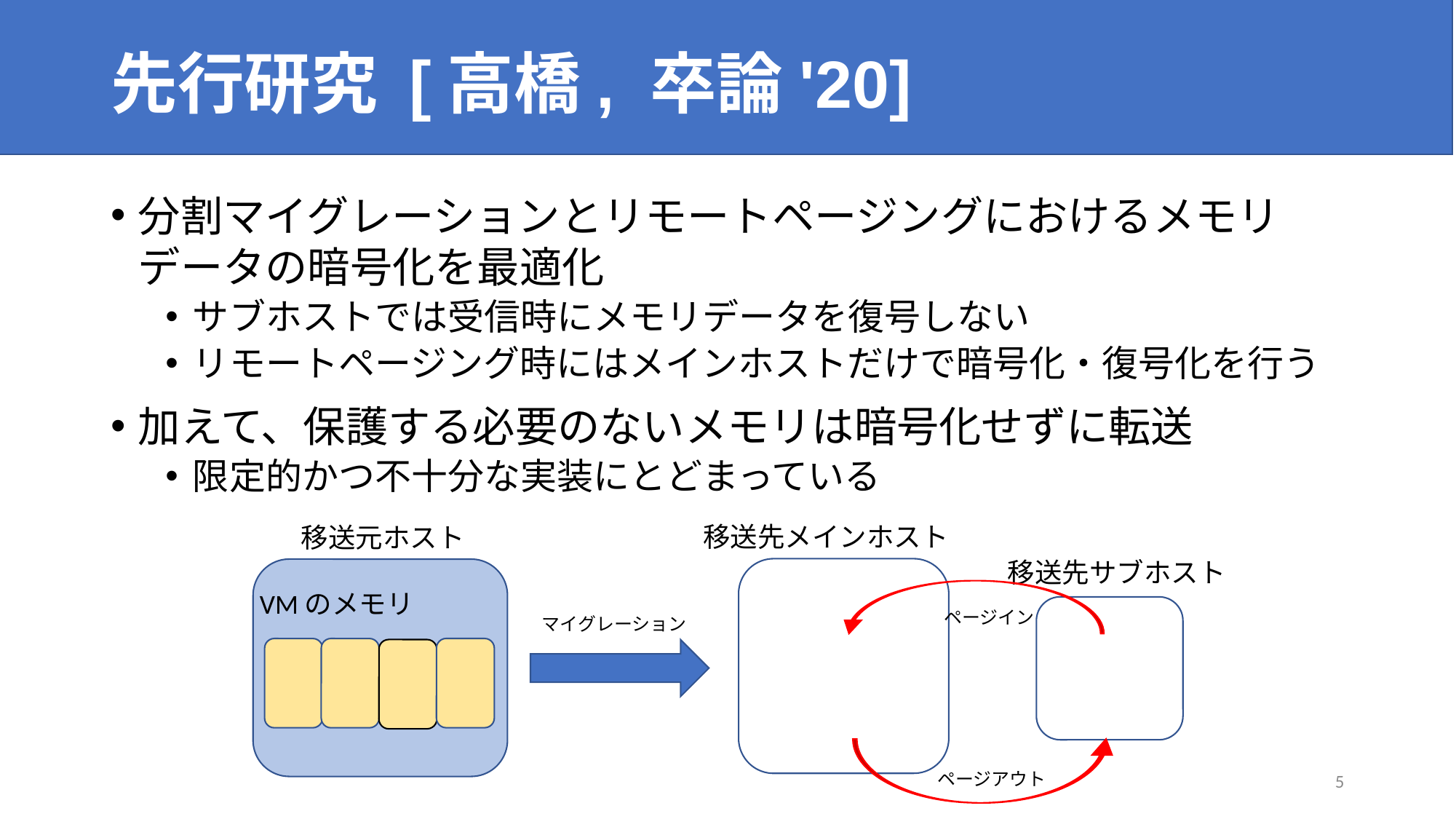

# 先行研究 [高橋, 卒論'20]
分割マイグレーションとリモートページングにおけるメモリデータの暗号化を最適化
サブホストでは受信時にメモリデータを復号しない
リモートページング時にはメインホストだけで暗号化・復号化を行う
加えて、保護する必要のないメモリは暗号化せずに転送
限定的かつ不十分な実装にとどまっている

移送先メインホスト
移送元ホスト
移送先サブホスト

VMのメモリ

ページイン
マイグレーション

5
ページアウト